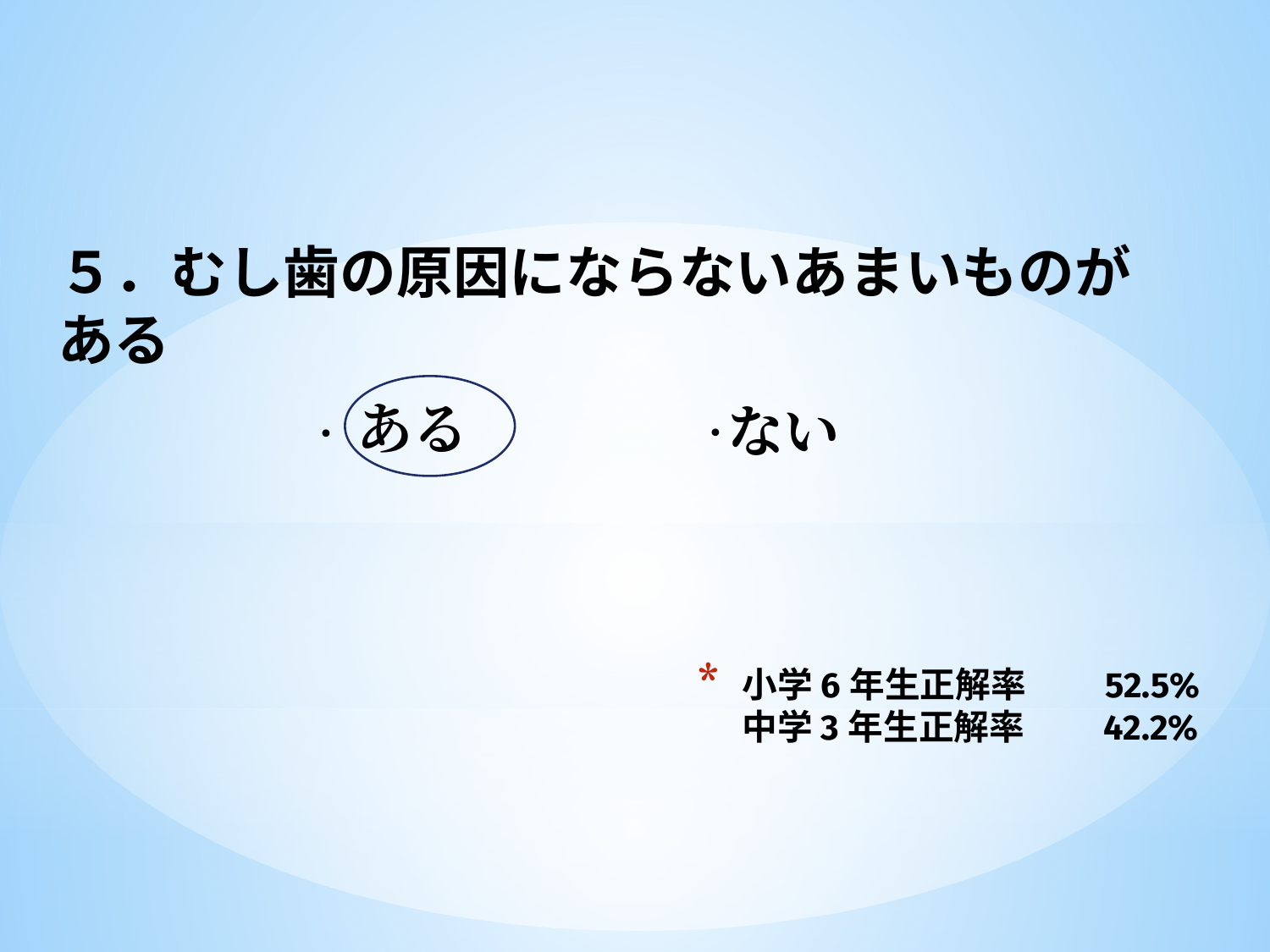

５．むし歯の原因にならないあまいものがある

ある
ない

・

・

# 小学6年生正解率　　52.5% 中学3年生正解率　　42.2%